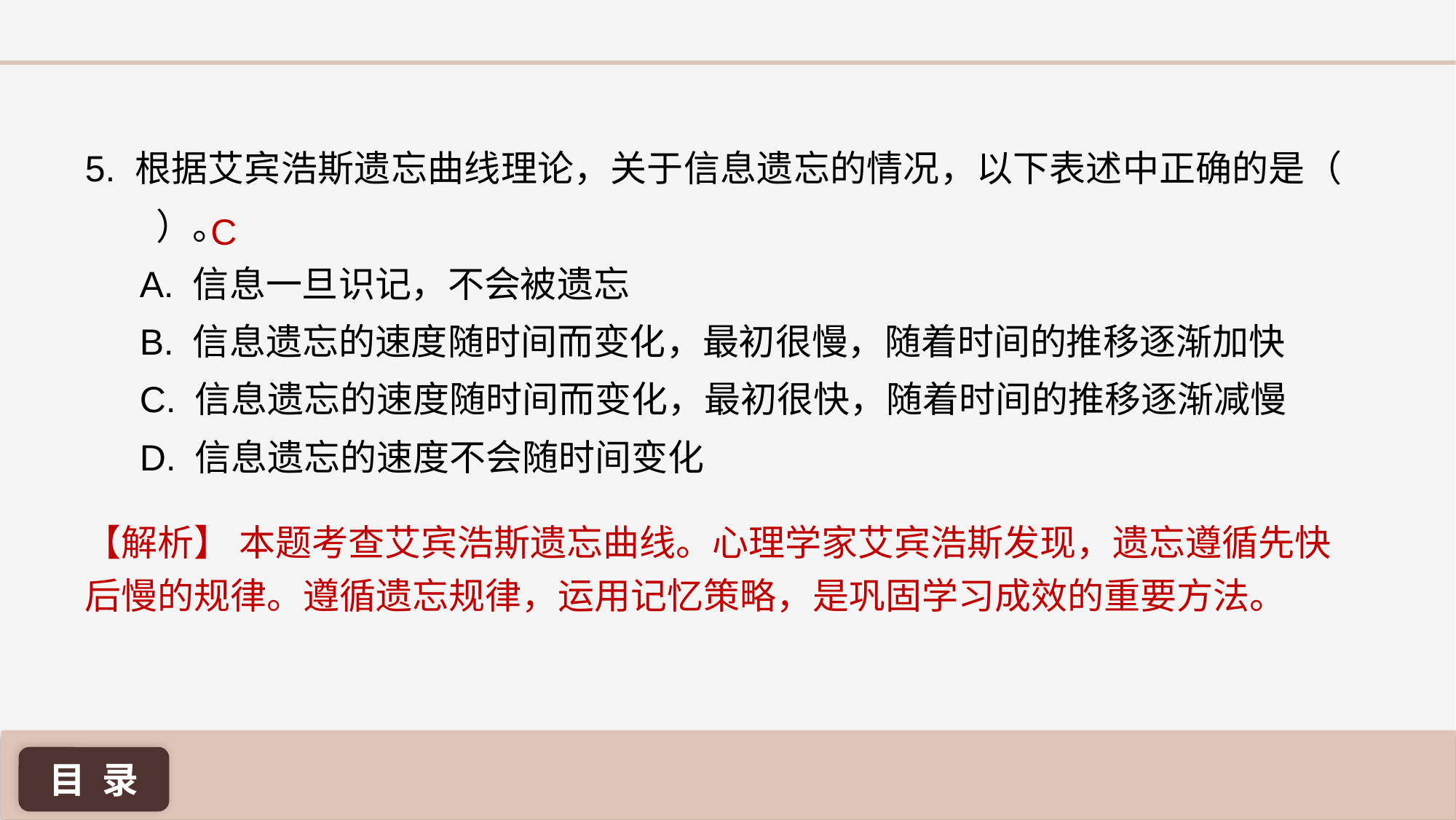

5. 根据艾宾浩斯遗忘曲线理论，关于信息遗忘的情况，以下表述中正确的是（        ）。
A. 信息一旦识记，不会被遗忘
B. 信息遗忘的速度随时间而变化，最初很慢，随着时间的推移逐渐加快
C. 信息遗忘的速度随时间而变化，最初很快，随着时间的推移逐渐减慢
D. 信息遗忘的速度不会随时间变化
C
【解析】 本题考查艾宾浩斯遗忘曲线。心理学家艾宾浩斯发现，遗忘遵循先快后慢的规律。遵循遗忘规律，运用记忆策略，是巩固学习成效的重要方法。